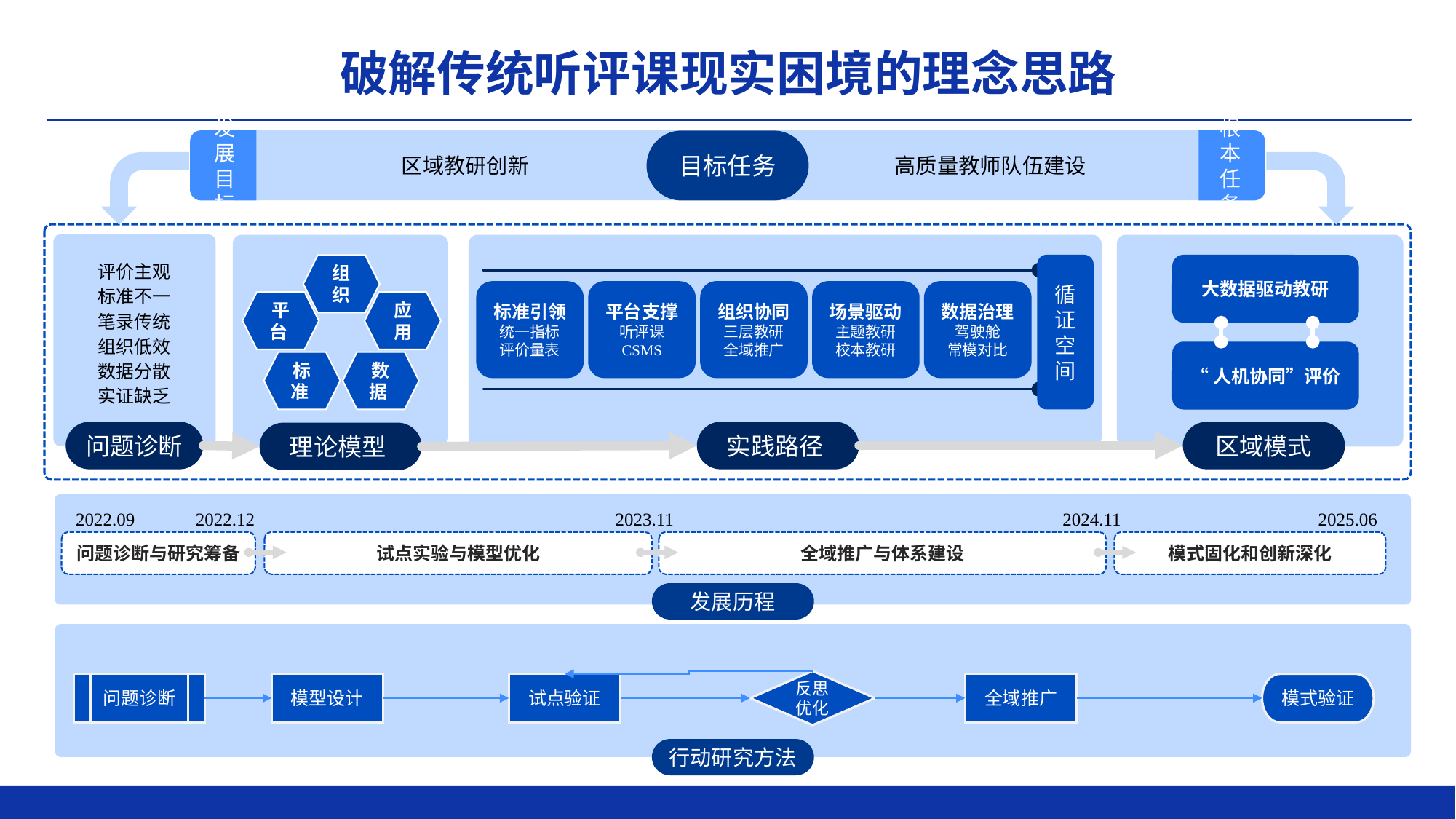

# 破解传统听评课现实困境的理念思路
区域教研创新
高质量教师队伍建设
目标任务
发展目标
根本任务

评价主观
标准不一
笔录传统
组织低效
数据分散
实证缺乏

问题诊断

组织
应用
平台
标准
数据
理论模型

循证空间
标准引领
统一指标
评价量表
平台支撑
听评课
CSMS
组织协同
三层教研
全域推广
场景驱动
主题教研
校本教研
数据治理
驾驶舱
常模对比
实践路径

大数据驱动教研
“人机协同”评价
区域模式

2022.09
2022.12
2023.11
2024.11
2025.06
问题诊断与研究筹备
试点实验与模型优化
全域推广与体系建设
模式固化和创新深化
发展历程

反思
优化
问题诊断
模型设计
试点验证
全域推广
模式验证
行动研究方法